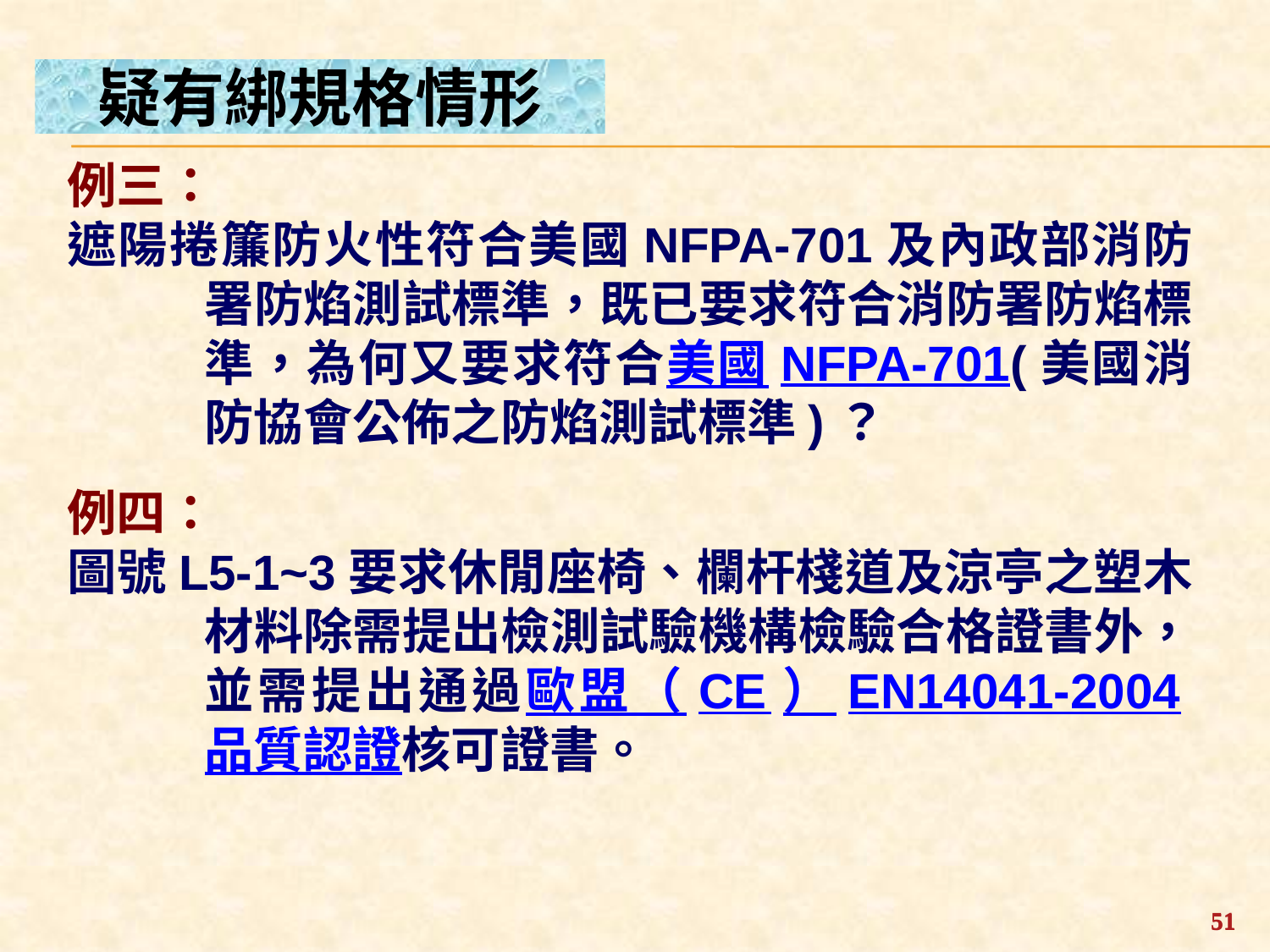

疑有綁規格情形
例三：
遮陽捲簾防火性符合美國NFPA-701及內政部消防署防焰測試標準，既已要求符合消防署防焰標準，為何又要求符合美國NFPA-701(美國消防協會公佈之防焰測試標準)？
例四：
圖號L5-1~3要求休閒座椅、欄杆棧道及涼亭之塑木材料除需提出檢測試驗機構檢驗合格證書外，並需提出通過歐盟（CE）EN14041-2004品質認證核可證書。
51
51